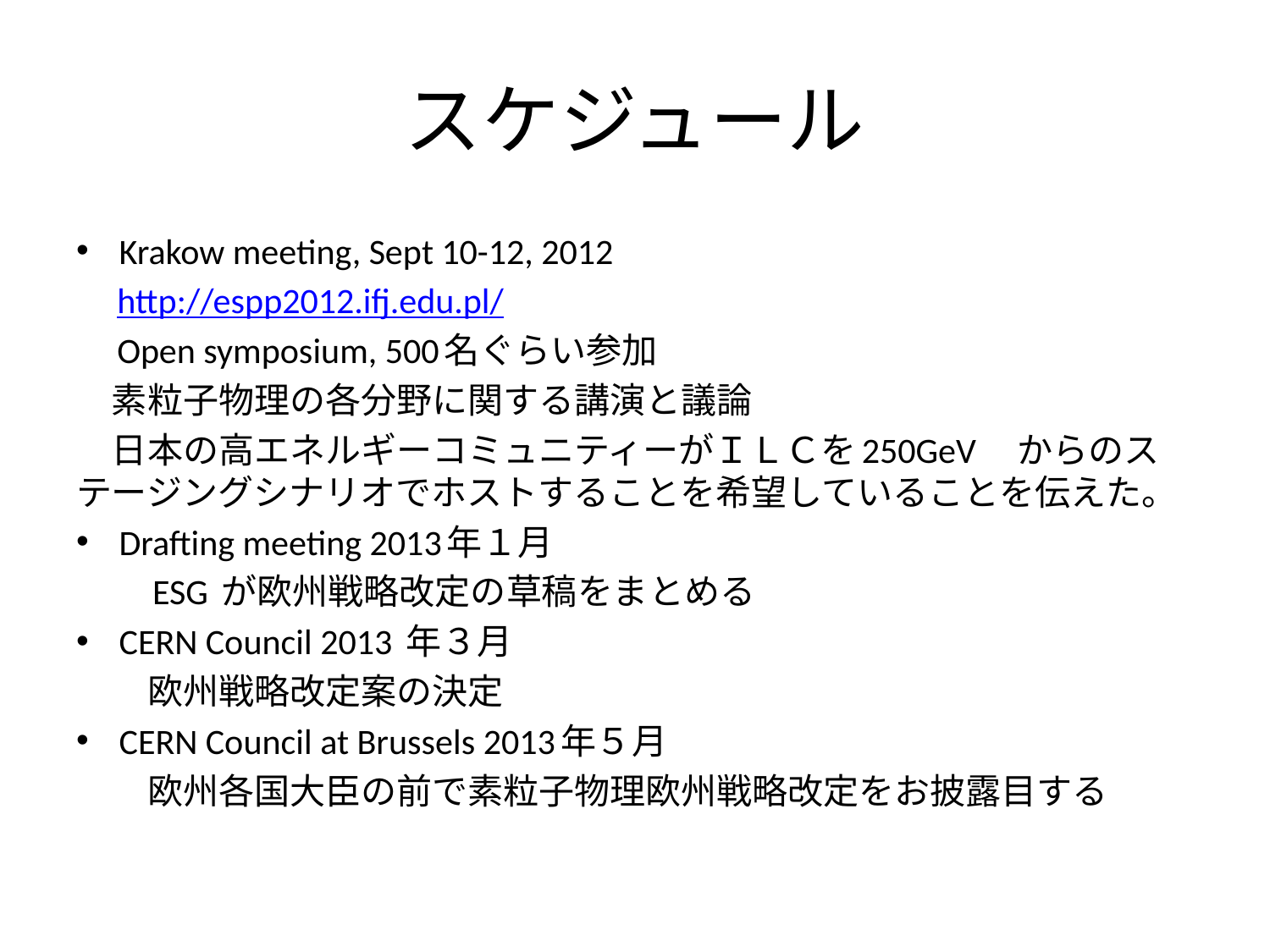

# スケジュール
Krakow meeting, Sept 10-12, 2012
　http://espp2012.ifj.edu.pl/
　Open symposium, 500名ぐらい参加
　素粒子物理の各分野に関する講演と議論
　日本の高エネルギーコミュニティーがＩＬＣを250GeV　からのステージングシナリオでホストすることを希望していることを伝えた。
Drafting meeting 2013年１月
　　ESG が欧州戦略改定の草稿をまとめる
CERN Council 2013 年３月
　　欧州戦略改定案の決定
CERN Council at Brussels 2013年５月
　　欧州各国大臣の前で素粒子物理欧州戦略改定をお披露目する